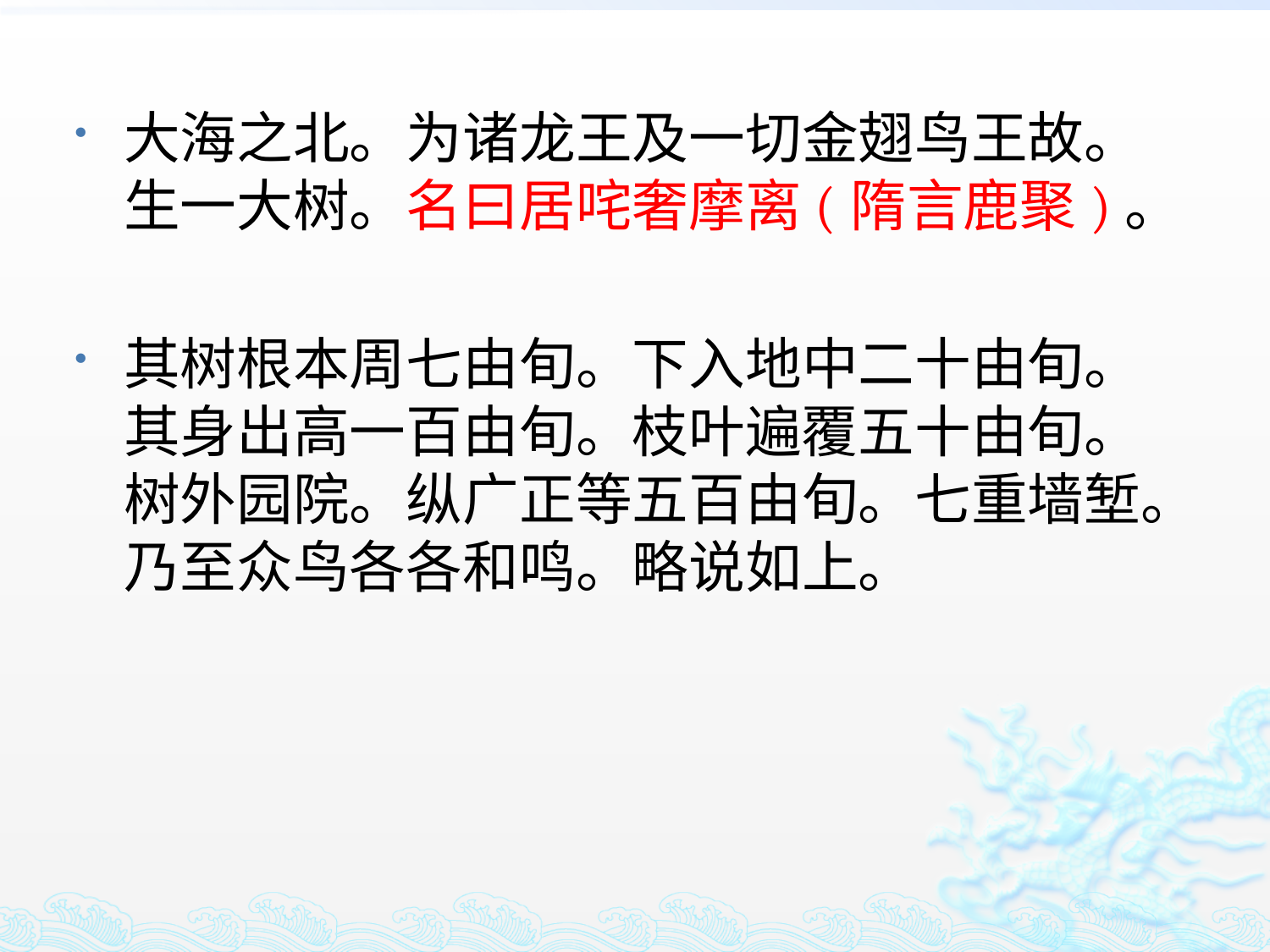

大海之北。为诸龙王及一切金翅鸟王故。生一大树。名曰居咤奢摩离(隋言鹿聚)。

其树根本周七由旬。下入地中二十由旬。其身出高一百由旬。枝叶遍覆五十由旬。树外园院。纵广正等五百由旬。七重墙堑。乃至众鸟各各和鸣。略说如上。